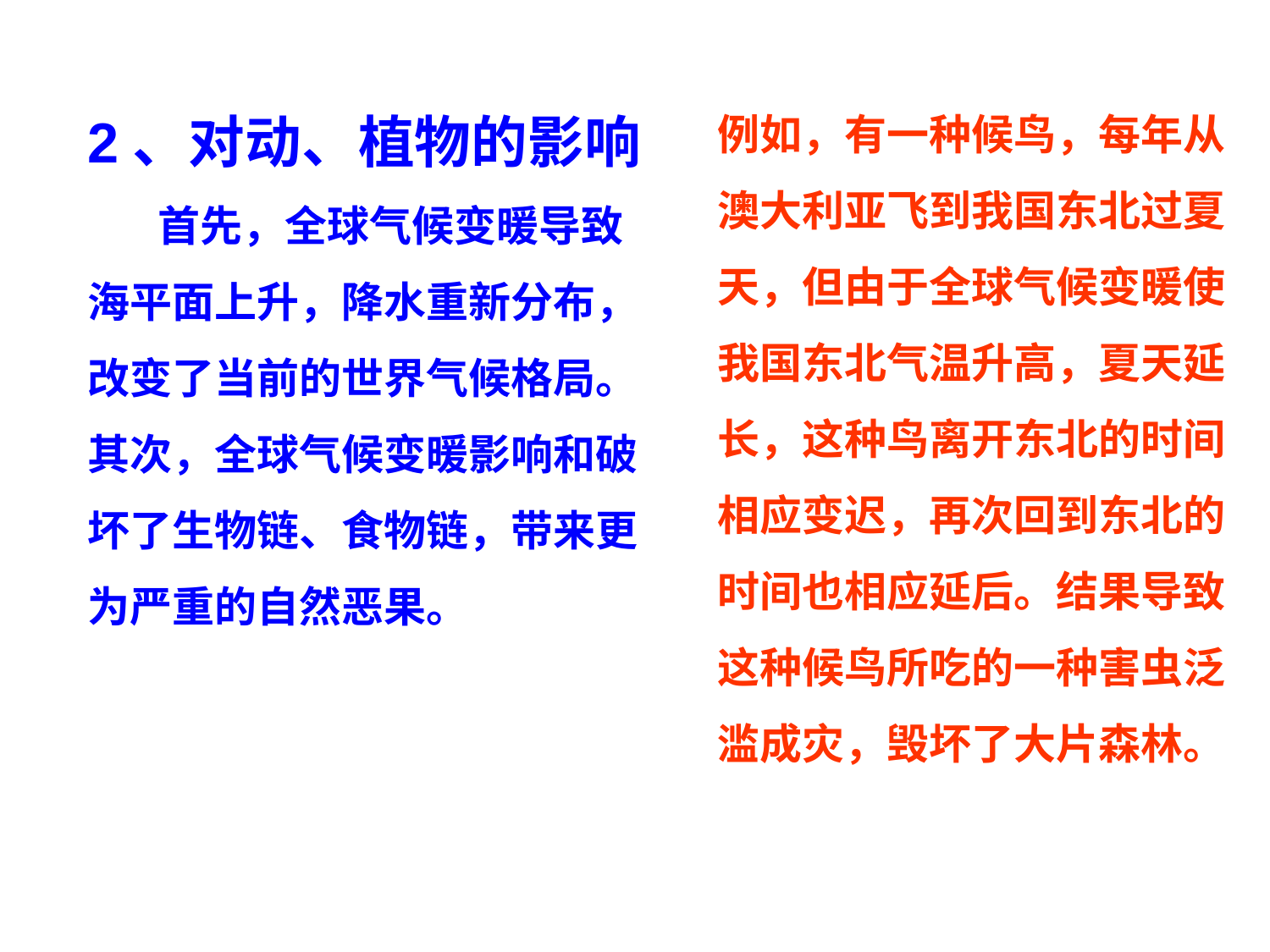

2、对动、植物的影响
　　首先，全球气候变暖导致海平面上升，降水重新分布，改变了当前的世界气候格局。 其次，全球气候变暖影响和破坏了生物链、食物链，带来更为严重的自然恶果。
例如，有一种候鸟，每年从澳大利亚飞到我国东北过夏天，但由于全球气候变暖使我国东北气温升高，夏天延长，这种鸟离开东北的时间相应变迟，再次回到东北的时间也相应延后。结果导致这种候鸟所吃的一种害虫泛滥成灾，毁坏了大片森林。